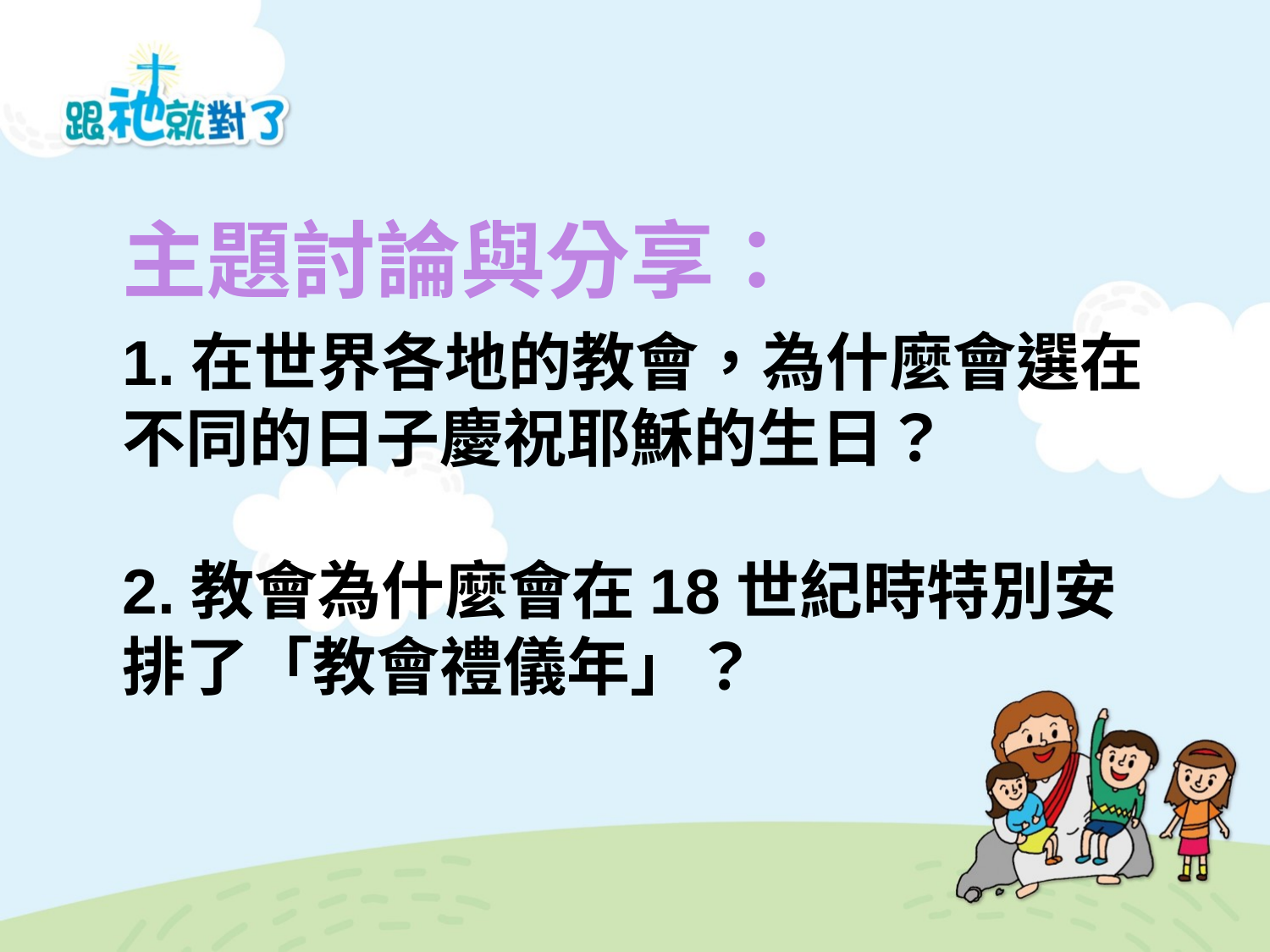

主題討論與分享：
1.在世界各地的教會，為什麼會選在不同的日子慶祝耶穌的生日？

2.教會為什麼會在18世紀時特別安排了「教會禮儀年」？